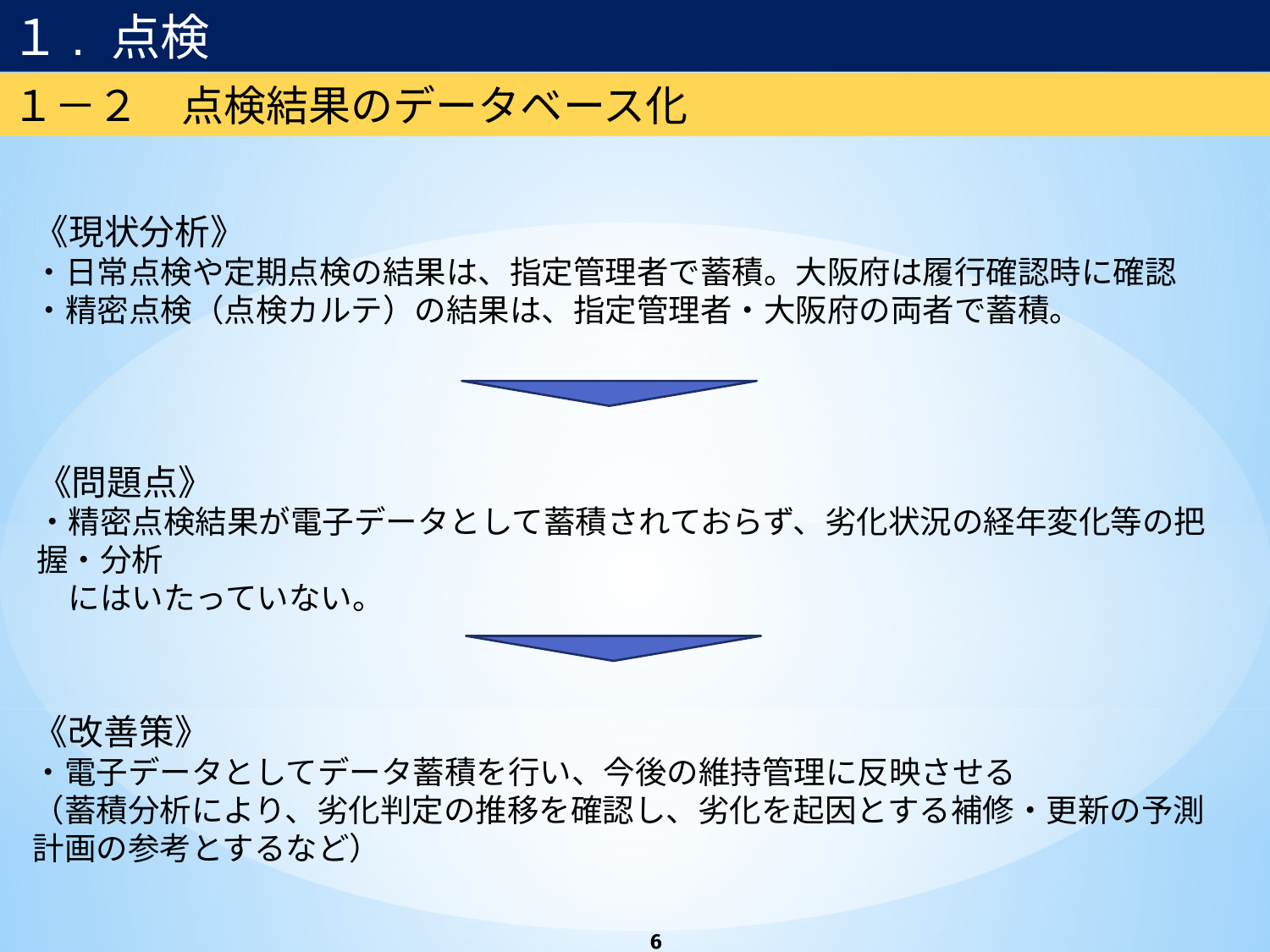

１. 点検
１－２　点検結果のデータベース化
《現状分析》
・日常点検や定期点検の結果は、指定管理者で蓄積。大阪府は履行確認時に確認
・精密点検（点検カルテ）の結果は、指定管理者・大阪府の両者で蓄積。

《問題点》
・精密点検結果が電子データとして蓄積されておらず、劣化状況の経年変化等の把握・分析
　にはいたっていない。

《改善策》
・電子データとしてデータ蓄積を行い、今後の維持管理に反映させる
（蓄積分析により、劣化判定の推移を確認し、劣化を起因とする補修・更新の予測計画の参考とするなど）
6